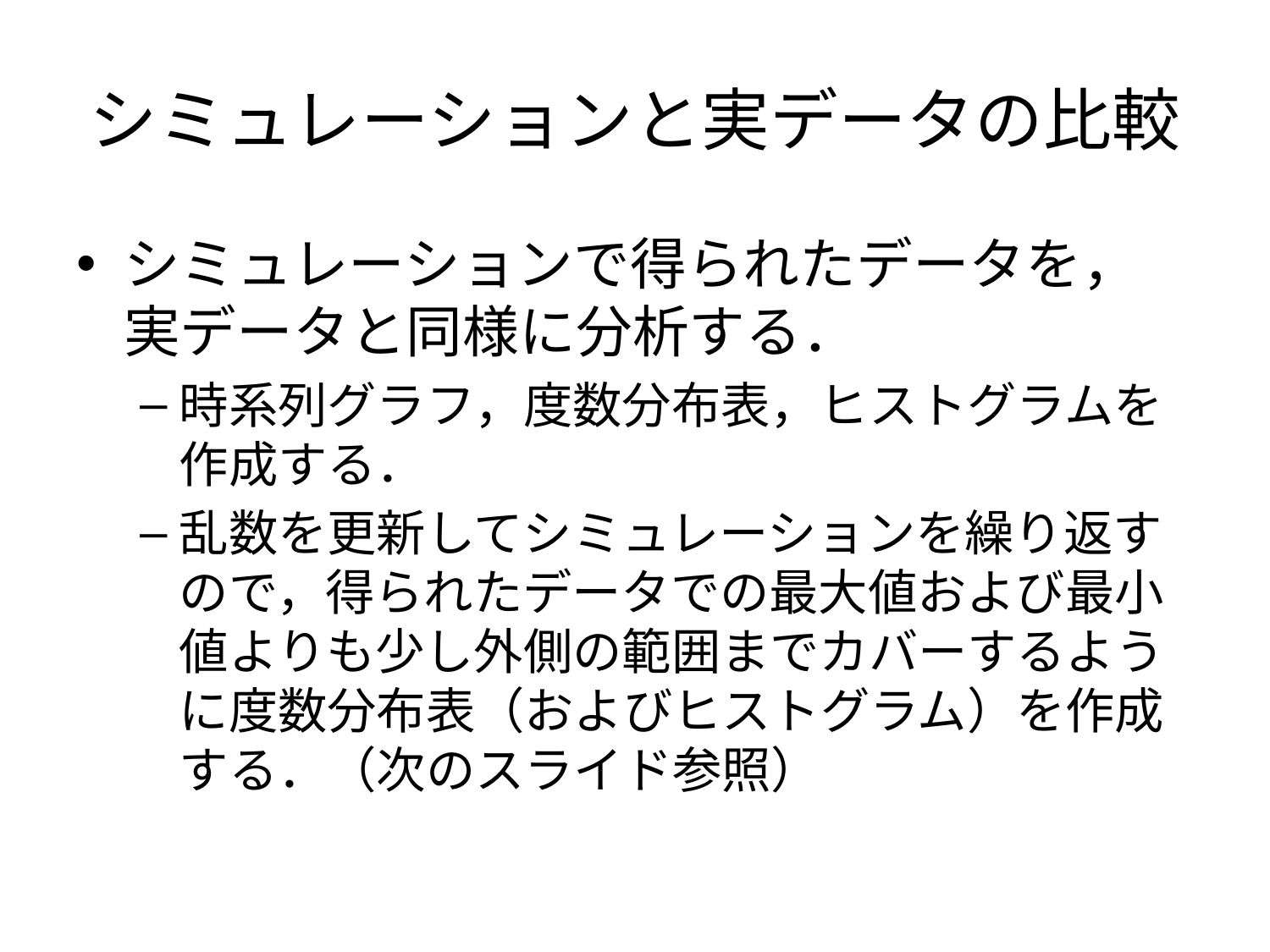

# シミュレーションと実データの比較
シミュレーションで得られたデータを，実データと同様に分析する．
時系列グラフ，度数分布表，ヒストグラムを作成する．
乱数を更新してシミュレーションを繰り返すので，得られたデータでの最大値および最小値よりも少し外側の範囲までカバーするように度数分布表（およびヒストグラム）を作成する．（次のスライド参照）